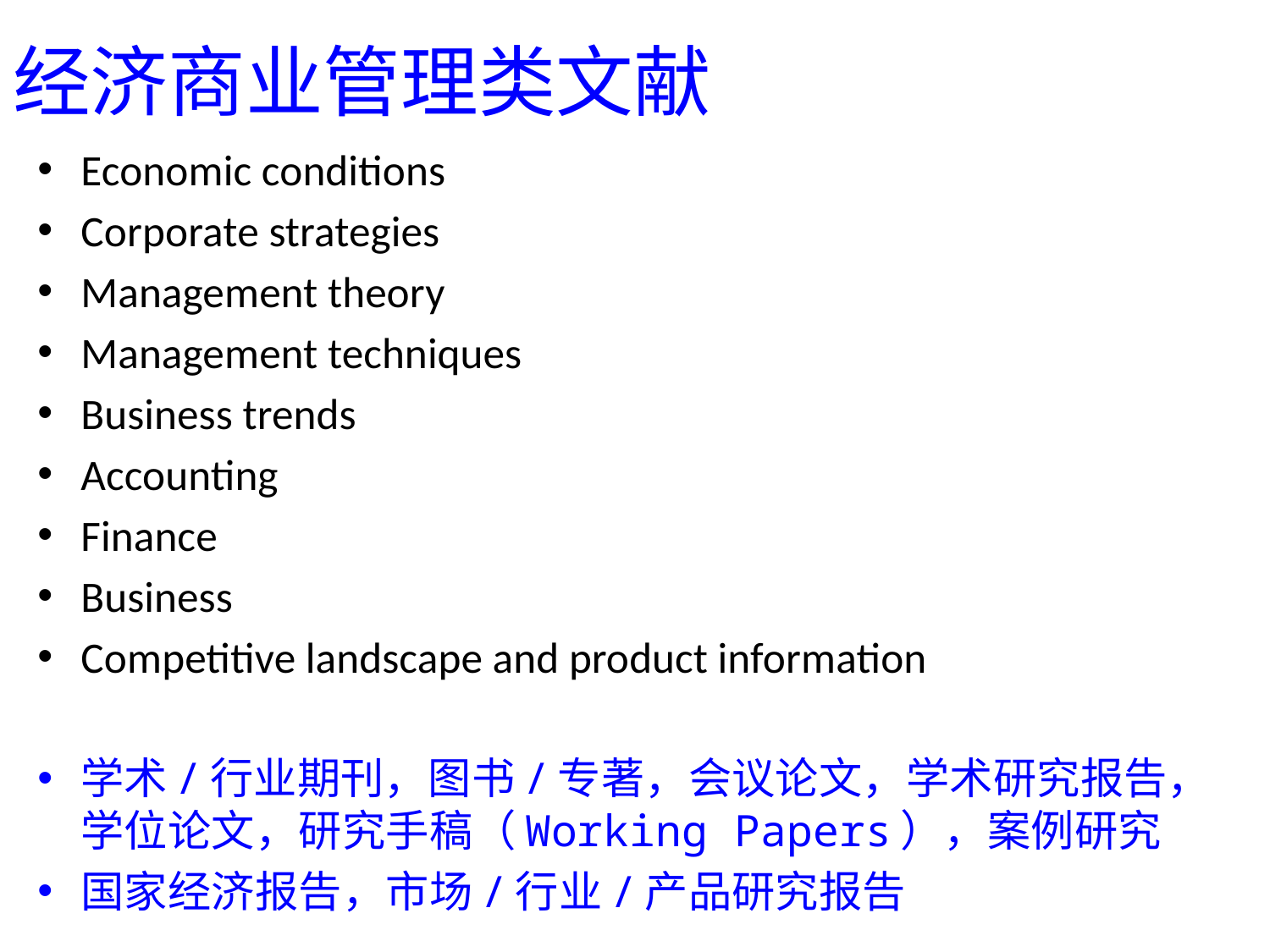

# 经济商业管理类文献
Economic conditions
Corporate strategies
Management theory
Management techniques
Business trends
Accounting
Finance
Business
Competitive landscape and product information

学术/行业期刊，图书/专著，会议论文，学术研究报告，学位论文，研究手稿（Working Papers），案例研究
国家经济报告，市场/行业/产品研究报告